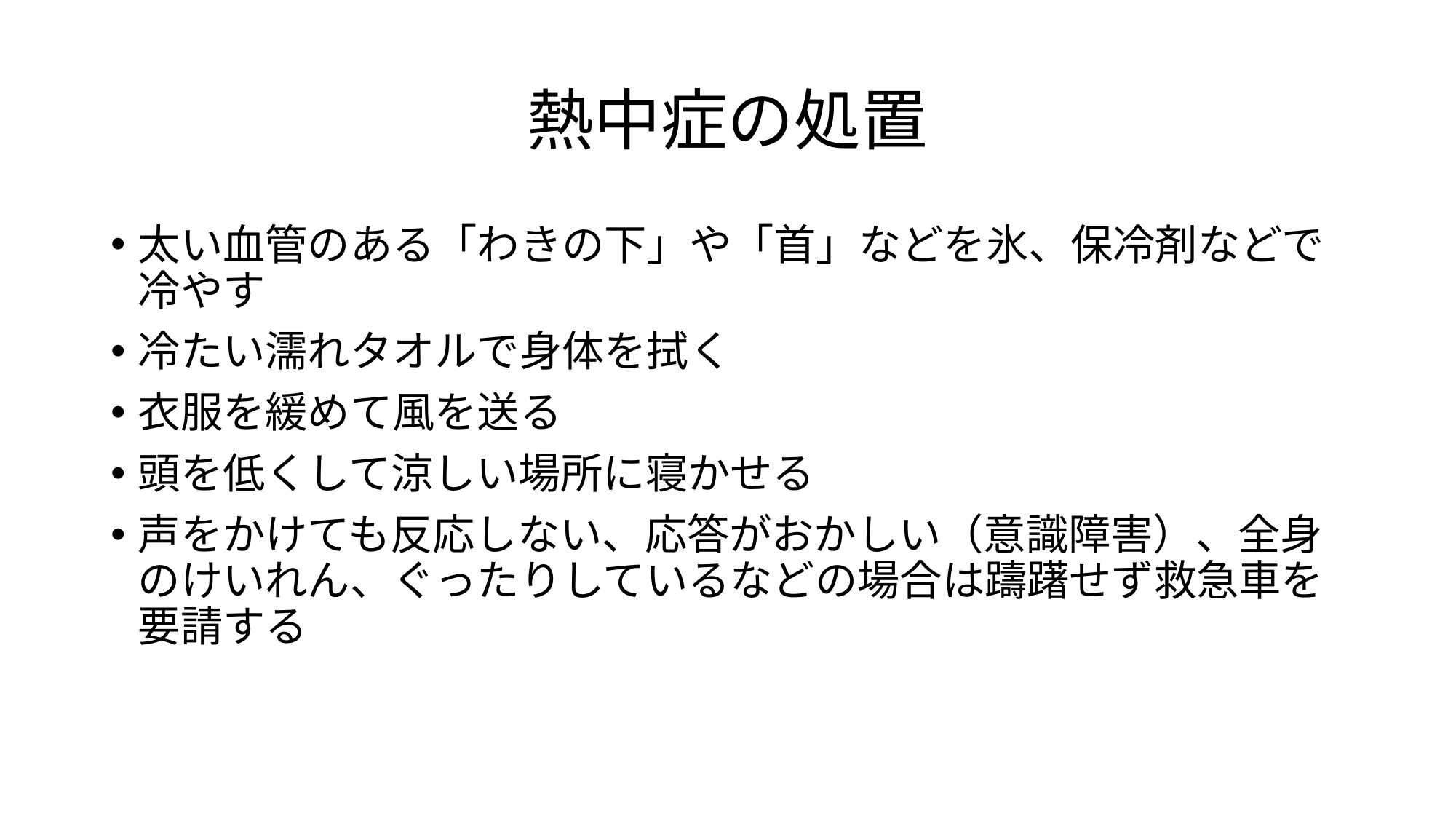

# 熱中症の処置
太い血管のある「わきの下」や「首」などを氷、保冷剤などで冷やす
冷たい濡れタオルで身体を拭く
衣服を緩めて風を送る
頭を低くして涼しい場所に寝かせる
声をかけても反応しない、応答がおかしい（意識障害）、全身のけいれん、ぐったりしているなどの場合は躊躇せず救急車を要請する